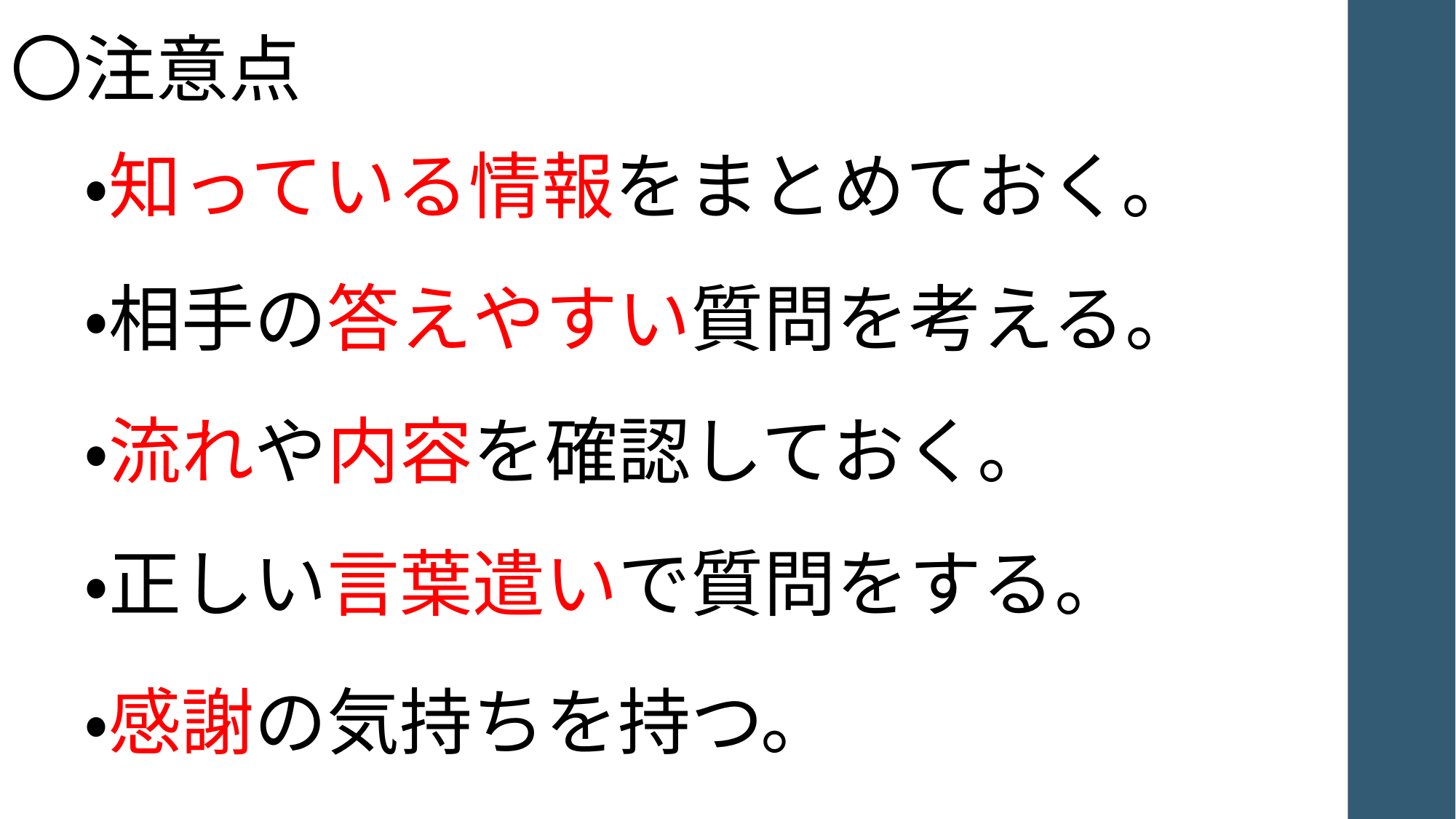

〇注意点
・知っている情報をまとめておく。
・相手の答えやすい質問を考える。
・流れや内容を確認しておく。
・正しい言葉遣いで質問をする。
・感謝の気持ちを持つ。